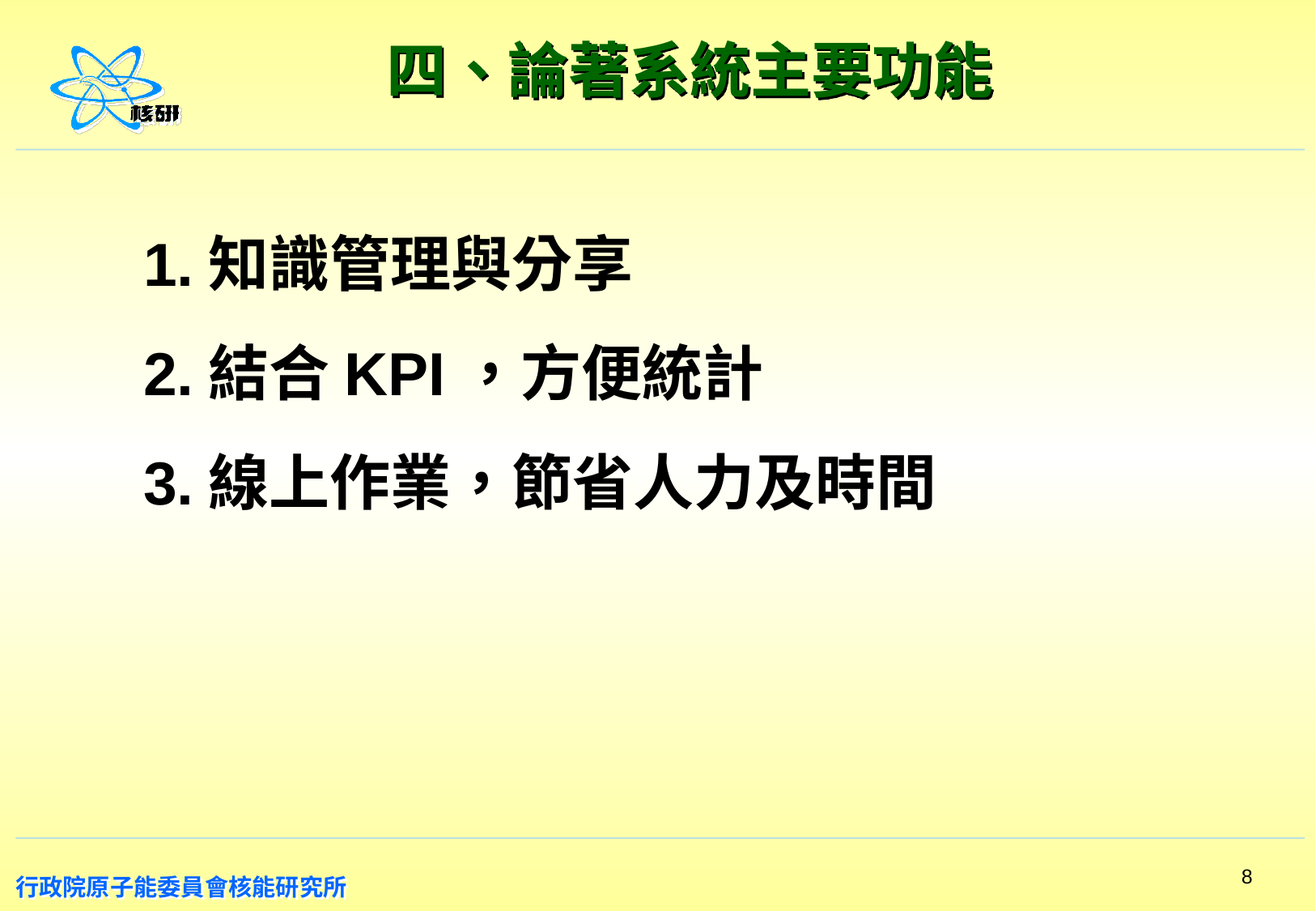

四、論著系統主要功能
1.知識管理與分享
2.結合KPI，方便統計
3.線上作業，節省人力及時間
8